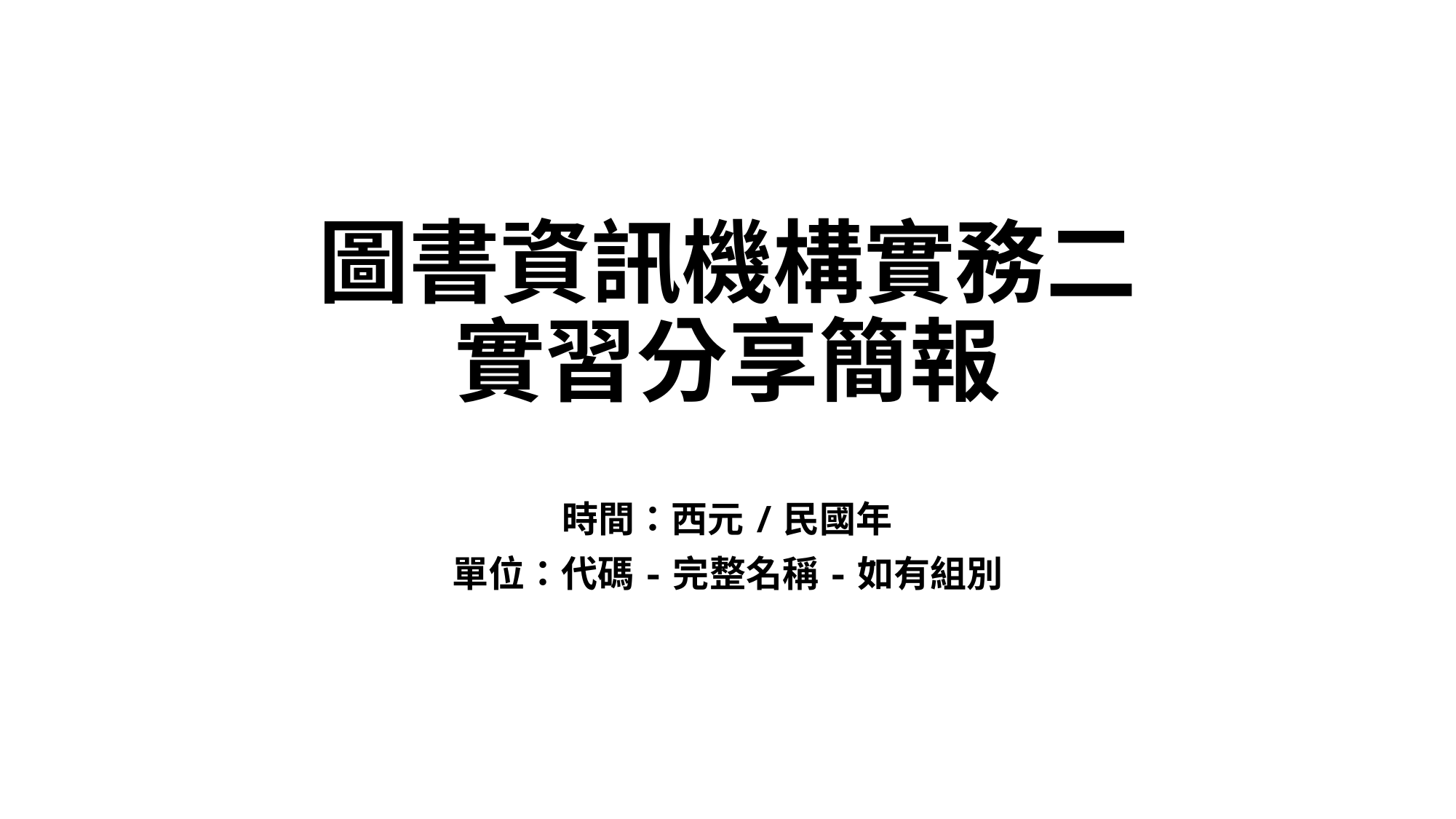

# 圖書資訊機構實務二 實習分享簡報
時間：西元/民國年
單位：代碼-完整名稱-如有組別